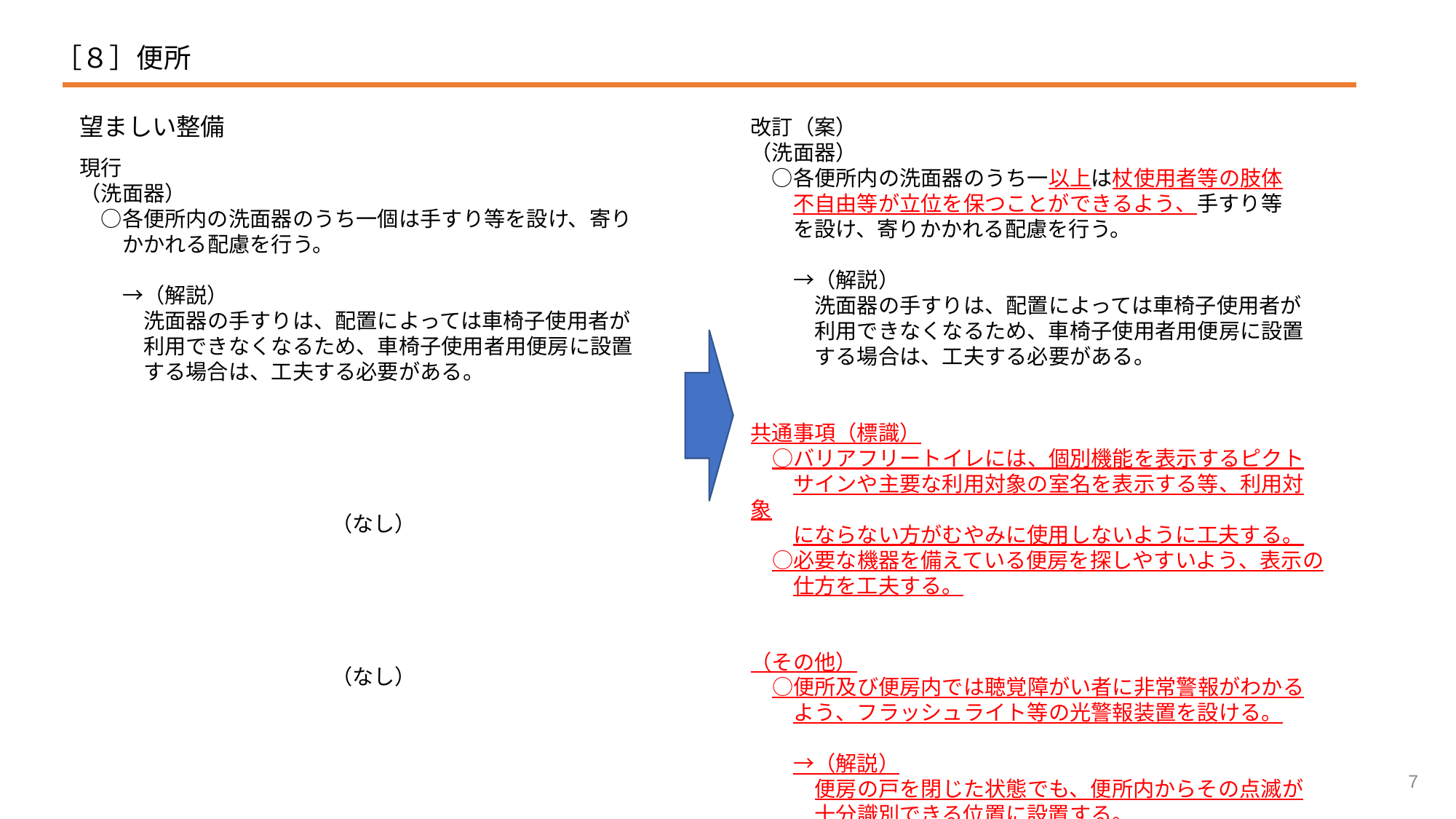

# ［８］便所
望ましい整備
改訂（案）
（洗面器）
　○各便所内の洗面器のうち一以上は杖使用者等の肢体
　　不自由等が立位を保つことができるよう、手すり等
　　を設け、寄りかかれる配慮を行う。

　　→（解説）
　　　洗面器の手すりは、配置によっては車椅子使用者が
　　　利用できなくなるため、車椅子使用者用便房に設置
　　　する場合は、工夫する必要がある。

共通事項（標識）
　○バリアフリートイレには、個別機能を表示するピクト
　　サインや主要な利用対象の室名を表示する等、利用対象
　　にならない方がむやみに使用しないように工夫する。
　○必要な機器を備えている便房を探しやすいよう、表示の
　　仕方を工夫する。

（その他）
　○便所及び便房内では聴覚障がい者に非常警報がわかる
　　よう、フラッシュライト等の光警報装置を設ける。

　　→（解説）
　　　便房の戸を閉じた状態でも、便所内からその点滅が
　　　十分識別できる位置に設置する。
現行
（洗面器）
　○各便所内の洗面器のうち一個は手すり等を設け、寄り
　　かかれる配慮を行う。

　　→（解説）
　　　洗面器の手すりは、配置によっては車椅子使用者が
　　　利用できなくなるため、車椅子使用者用便房に設置
　　　する場合は、工夫する必要がある。

（なし）

（なし）

7